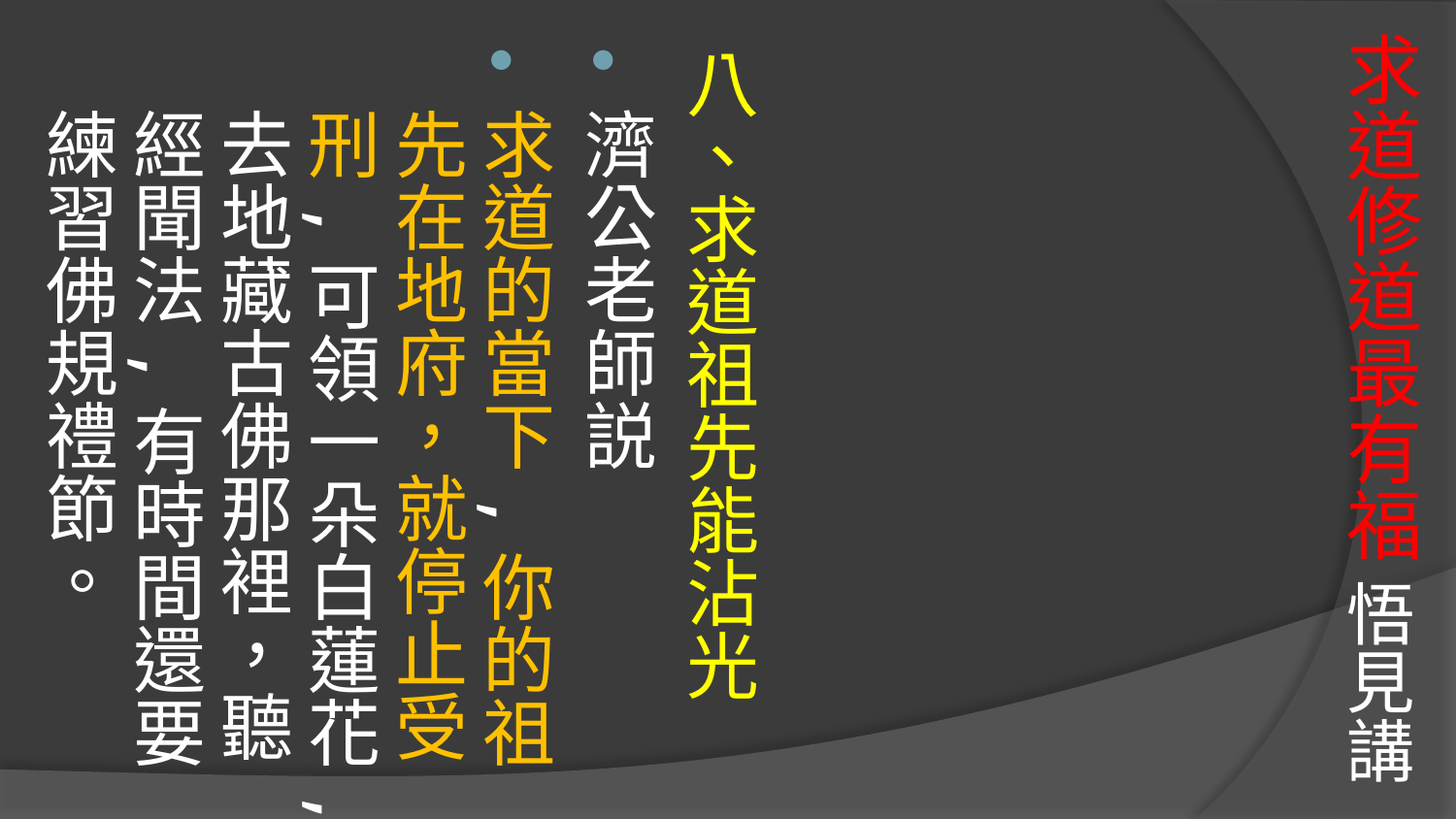

# 求道修道最有福 悟見講
八、求道祖先能沾光
濟公老師説
求道的當下,你的祖先在地府，就停止受刑,可領一朵白蓮花,去地藏古佛那裡，聽經聞法,有時間還要練習佛規禮節。